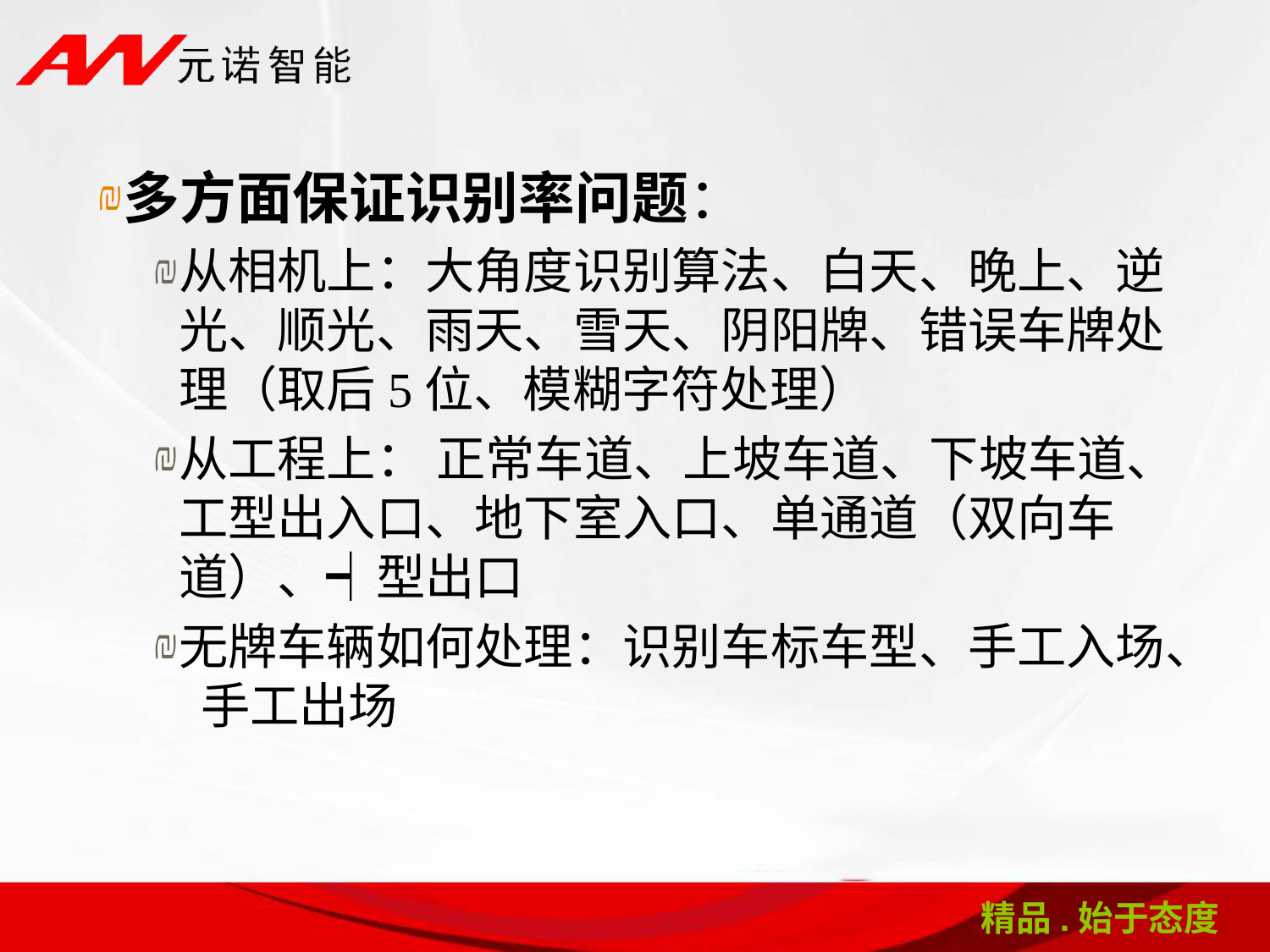

多方面保证识别率问题：
从相机上：大角度识别算法、白天、晚上、逆光、顺光、雨天、雪天、阴阳牌、错误车牌处理（取后5位、模糊字符处理）
从工程上： 正常车道、上坡车道、下坡车道、工型出入口、地下室入口、单通道（双向车道）、┥型出口
无牌车辆如何处理：识别车标车型、手工入场、  手工出场